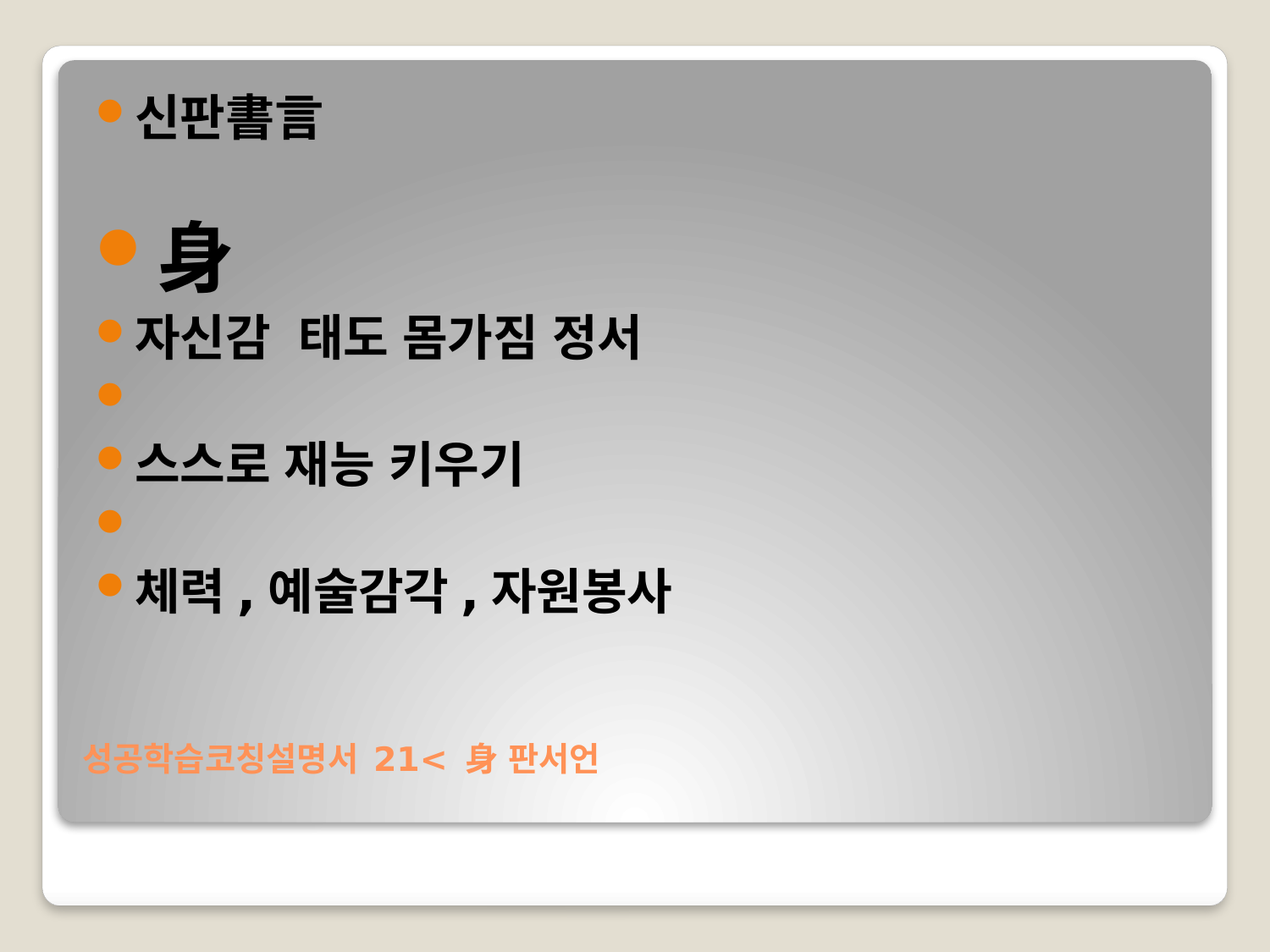

신판書言
身
자신감  태도 몸가짐 정서

스스로 재능 키우기

체력,예술감각,자원봉사

# 성공학습코칭설명서 21< 身 판서언